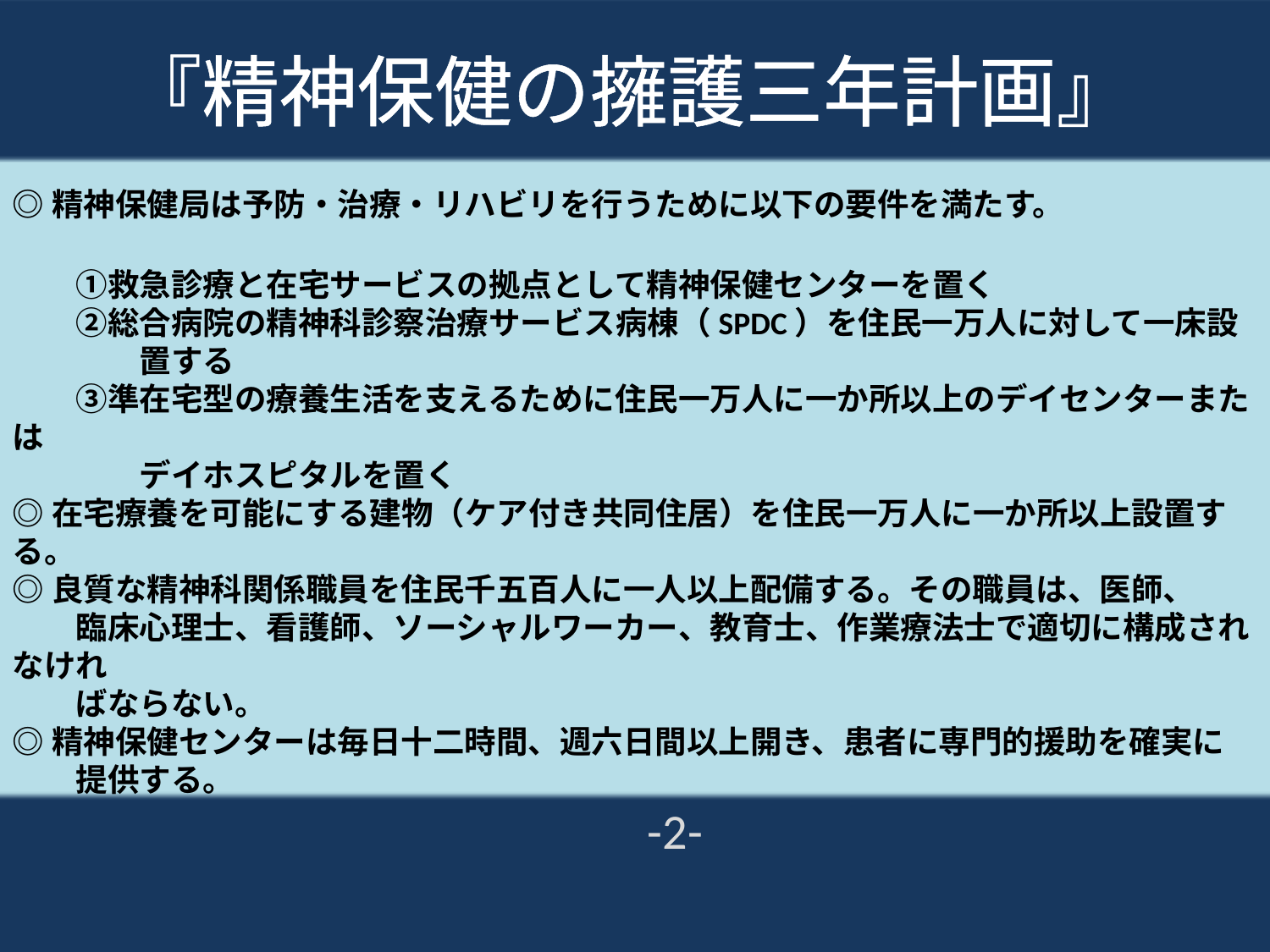

# 『精神保健の擁護三年計画』
◎精神保健局は予防・治療・リハビリを行うために以下の要件を満たす。
　　①救急診療と在宅サービスの拠点として精神保健センターを置く
　　②総合病院の精神科診察治療サービス病棟（SPDC）を住民一万人に対して一床設	置する
　　③準在宅型の療養生活を支えるために住民一万人に一か所以上のデイセンターまたは
　　　　デイホスピタルを置く
◎在宅療養を可能にする建物（ケア付き共同住居）を住民一万人に一か所以上設置する。
◎良質な精神科関係職員を住民千五百人に一人以上配備する。その職員は、医師、
　　臨床心理士、看護師、ソーシャルワーカー、教育士、作業療法士で適切に構成されなけれ
　　ばならない。
◎精神保健センターは毎日十二時間、週六日間以上開き、患者に専門的援助を確実に
　　提供する。
-2-